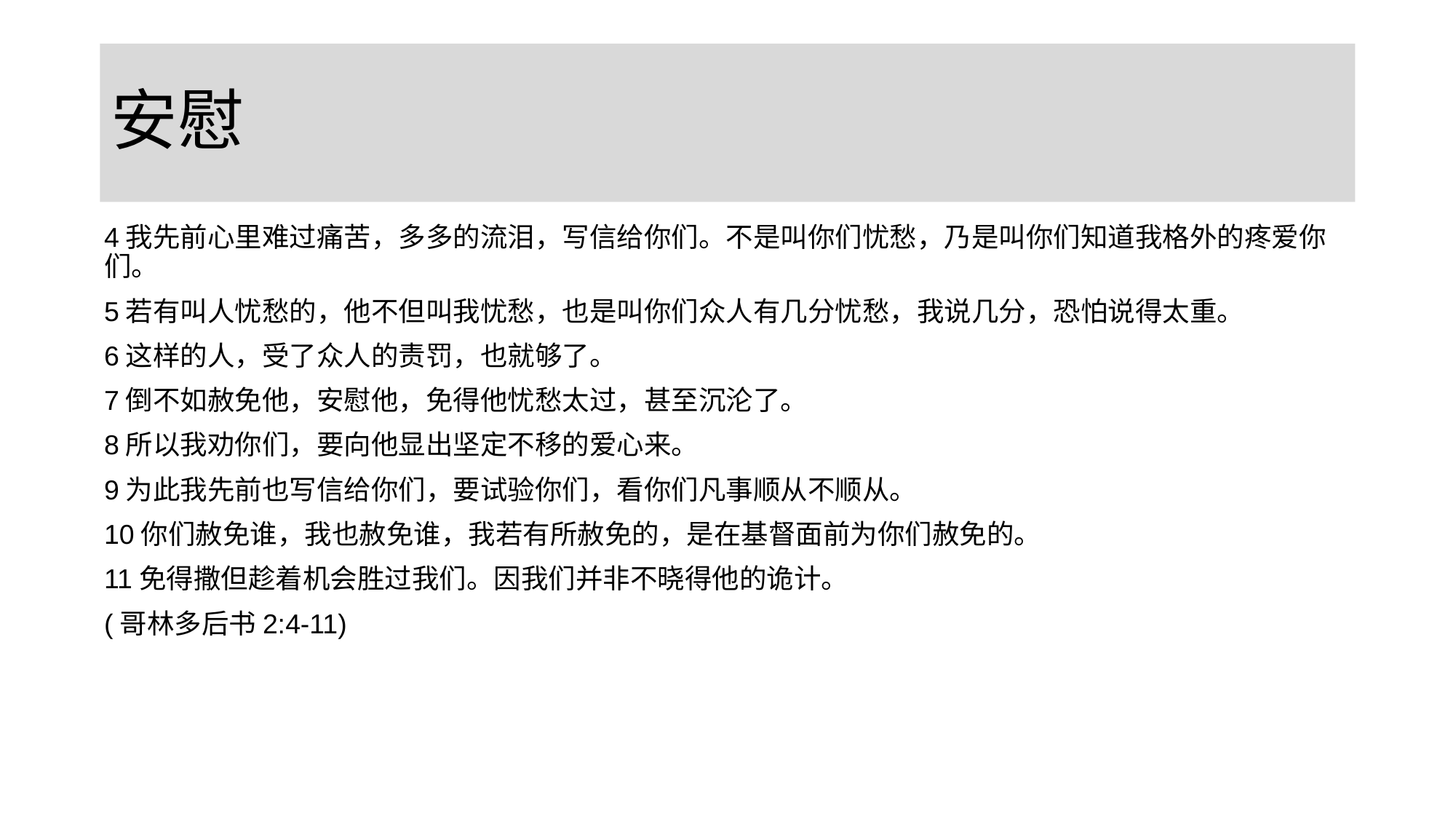

# 安慰
4我先前心里难过痛苦，多多的流泪，写信给你们。不是叫你们忧愁，乃是叫你们知道我格外的疼爱你们。
5若有叫人忧愁的，他不但叫我忧愁，也是叫你们众人有几分忧愁，我说几分，恐怕说得太重。
6这样的人，受了众人的责罚，也就够了。
7倒不如赦免他，安慰他，免得他忧愁太过，甚至沉沦了。
8所以我劝你们，要向他显出坚定不移的爱心来。
9为此我先前也写信给你们，要试验你们，看你们凡事顺从不顺从。
10你们赦免谁，我也赦免谁，我若有所赦免的，是在基督面前为你们赦免的。
11免得撒但趁着机会胜过我们。因我们并非不晓得他的诡计。
(哥林多后书2:4-11)